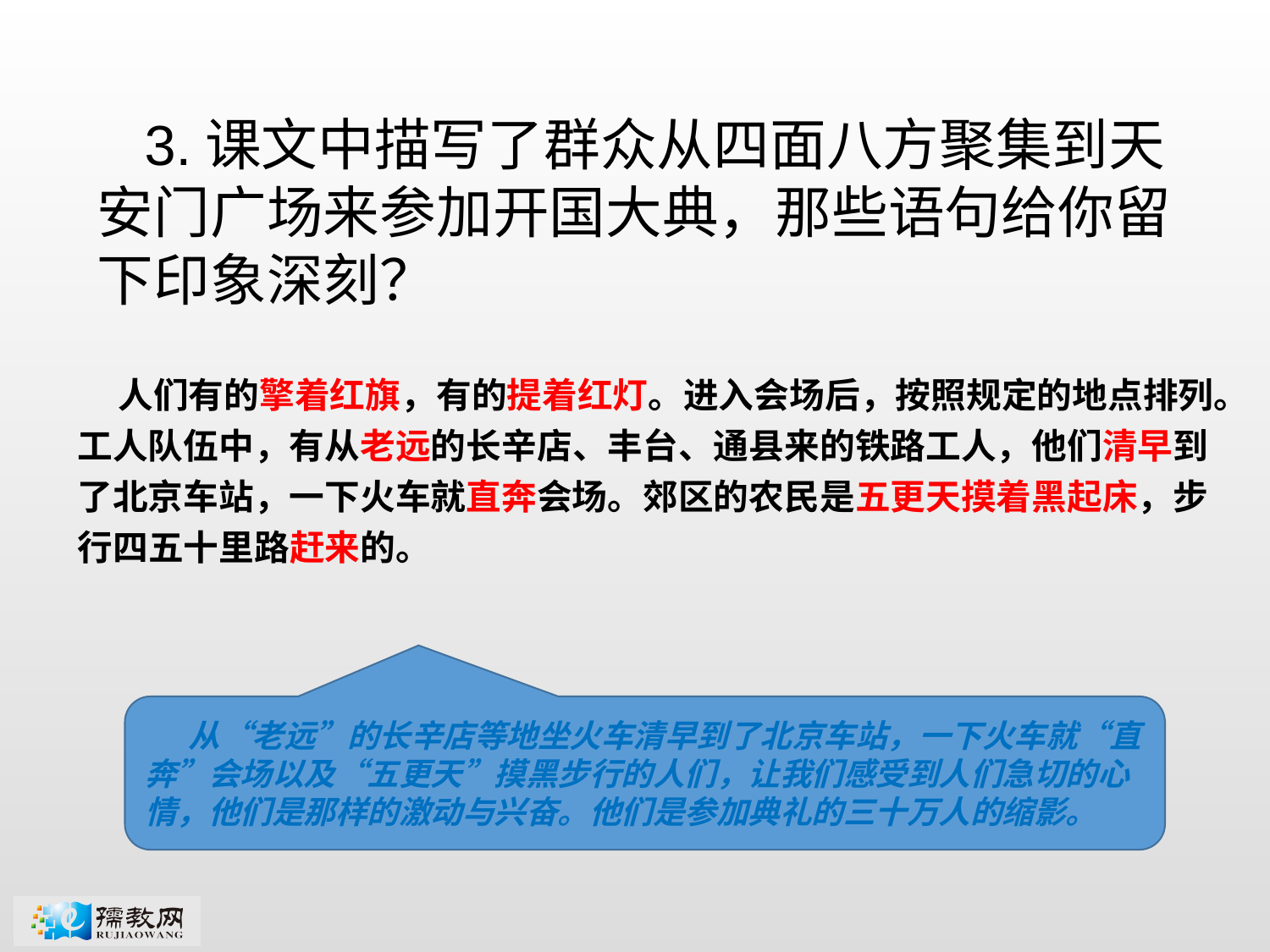

3.课文中描写了群众从四面八方聚集到天安门广场来参加开国大典，那些语句给你留下印象深刻？
    人们有的擎着红旗，有的提着红灯。进入会场后，按照规定的地点排列。工人队伍中，有从老远的长辛店、丰台、通县来的铁路工人，他们清早到了北京车站，一下火车就直奔会场。郊区的农民是五更天摸着黑起床，步行四五十里路赶来的。
     从“老远”的长辛店等地坐火车清早到了北京车站，一下火车就“直奔”会场以及“五更天”摸黑步行的人们，让我们感受到人们急切的心情，他们是那样的激动与兴奋。他们是参加典礼的三十万人的缩影。